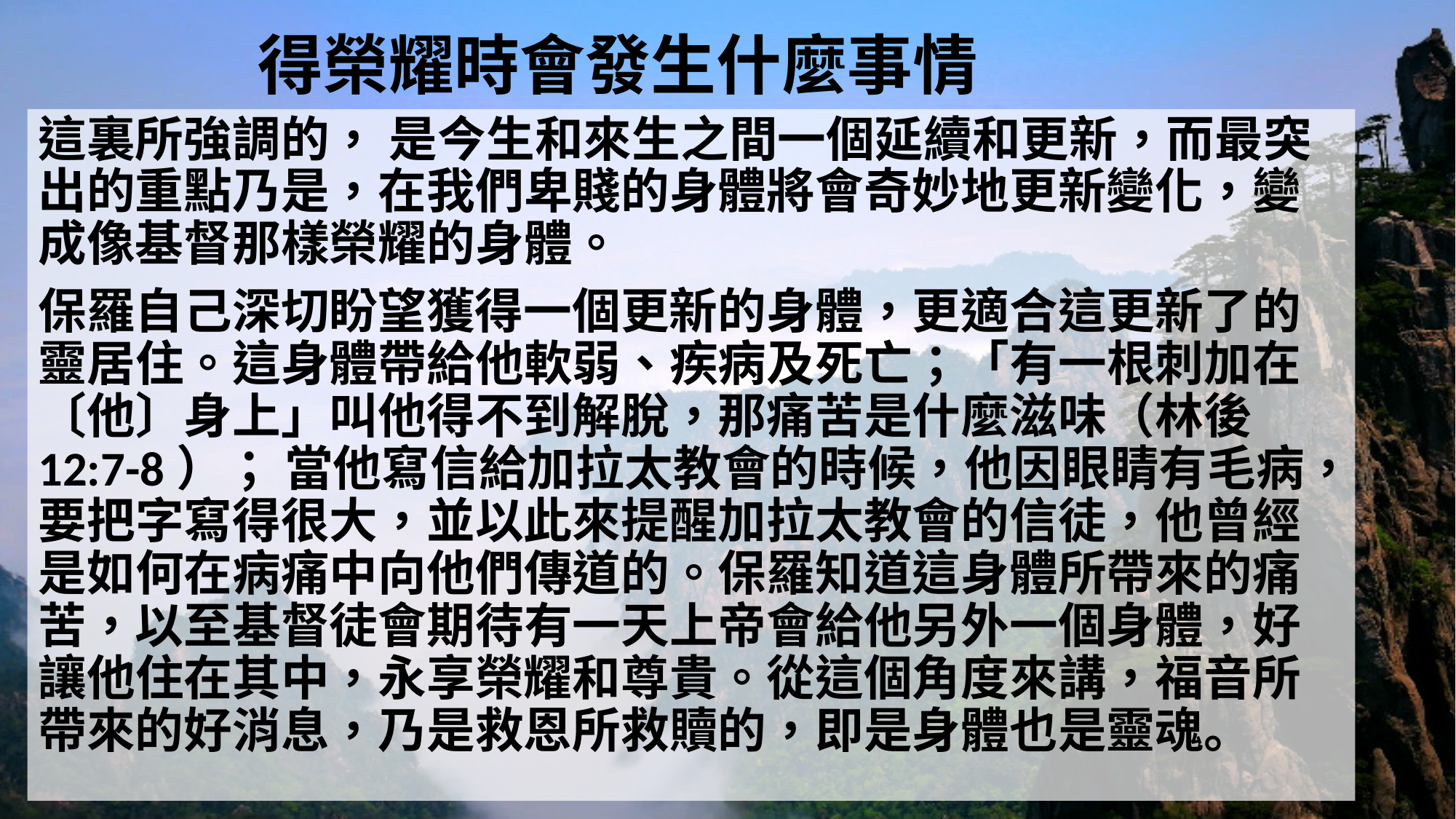

# 得榮耀時會發生什麼事情
這裏所強調的， 是今生和來生之間一個延續和更新，而最突出的重點乃是，在我們卑賤的身體將會奇妙地更新變化，變成像基督那樣榮耀的身體。
保羅自己深切盼望獲得一個更新的身體，更適合這更新了的靈居住。這身體帶給他軟弱、疾病及死亡；「有一根刺加在〔他〕身上」叫他得不到解脫，那痛苦是什麼滋味（林後 12:7-8）； 當他寫信給加拉太教會的時候，他因眼睛有毛病，要把字寫得很大，並以此來提醒加拉太教會的信徒，他曾經是如何在病痛中向他們傳道的。保羅知道這身體所帶來的痛苦，以至基督徒會期待有一天上帝會給他另外一個身體，好讓他住在其中，永享榮耀和尊貴。從這個角度來講，福音所帶來的好消息，乃是救恩所救贖的，即是身體也是靈魂。